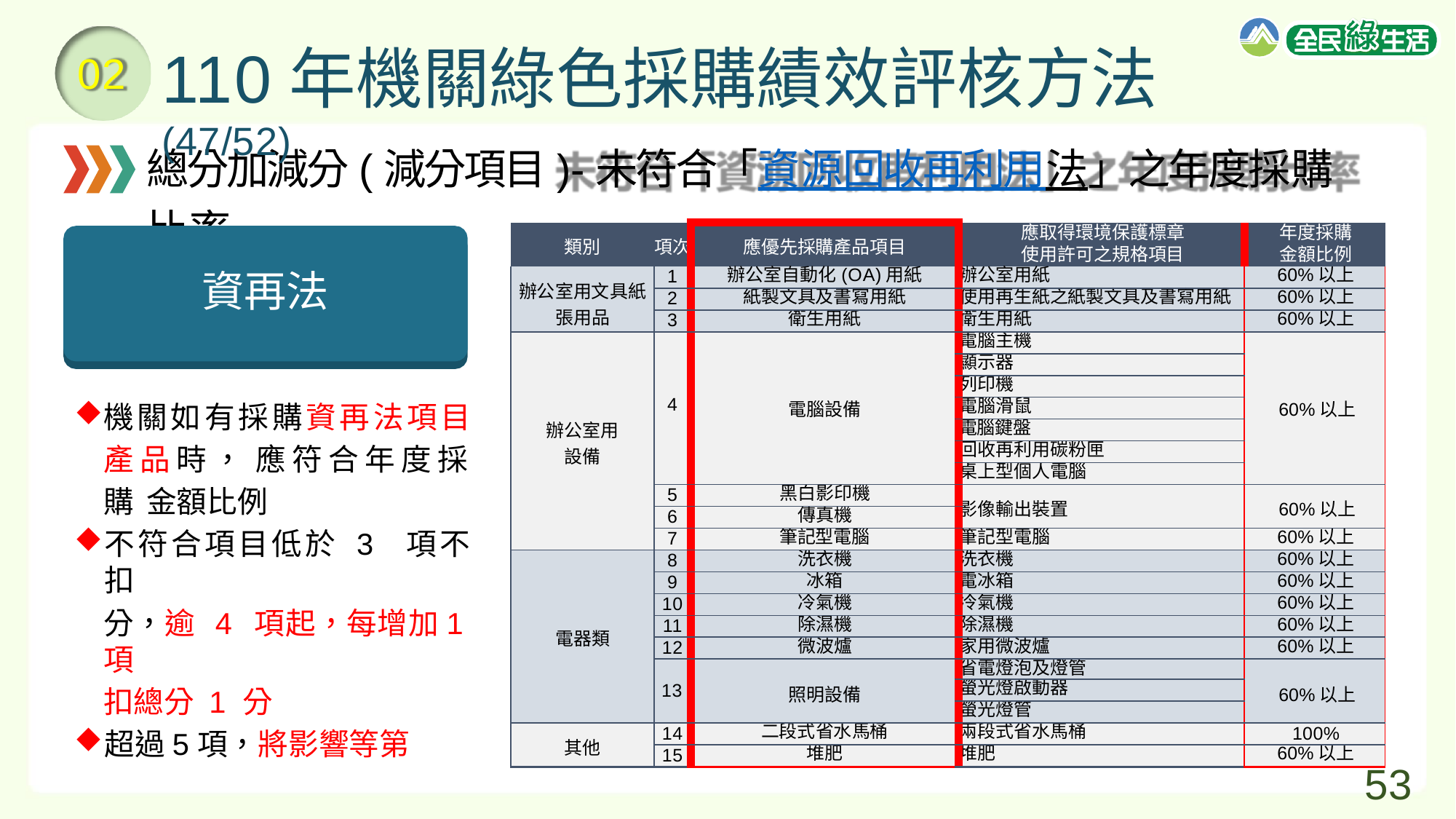

# 110年機關綠色採購績效評核方法(47/52)
02

總分加減分(減分項目)-未符合「資源回收再利用法」之年度採購比率

| 類別 | 項次 | 應優先採購產品項目 | 應取得環境保護標章 使用許可之規格項目 | 年度採購 金額比例 |
| --- | --- | --- | --- | --- |
| 辦公室用文具紙 張用品 | 1 | 辦公室自動化(OA)用紙 | 辦公室用紙 | 60%以上 |
|  | 2 | 紙製文具及書寫用紙 | 使用再生紙之紙製文具及書寫用紙 | 60%以上 |
|  | 3 | 衛生用紙 | 衛生用紙 | 60%以上 |
| 辦公室用 設備 | 4 | 電腦設備 | 電腦主機 | 60%以上 |
|  |  |  | 顯示器 |  |
|  |  |  | 列印機 |  |
|  |  |  | 電腦滑鼠 |  |
|  |  |  | 電腦鍵盤 |  |
|  |  |  | 回收再利用碳粉匣 |  |
|  |  |  | 桌上型個人電腦 |  |
|  | 5 | 黑白影印機 | 影像輸出裝置 | 60%以上 |
|  | 6 | 傳真機 |  |  |
|  | 7 | 筆記型電腦 | 筆記型電腦 | 60%以上 |
| 電器類 | 8 | 洗衣機 | 洗衣機 | 60%以上 |
|  | 9 | 冰箱 | 電冰箱 | 60%以上 |
|  | 10 | 冷氣機 | 冷氣機 | 60%以上 |
|  | 11 | 除濕機 | 除濕機 | 60%以上 |
|  | 12 | 微波爐 | 家用微波爐 | 60%以上 |
|  | 13 | 照明設備 | 省電燈泡及燈管 | 60%以上 |
|  |  |  | 螢光燈啟動器 |  |
|  |  |  | 螢光燈管 |  |
| 其他 | 14 | 二段式省水馬桶 | 兩段式省水馬桶 | 100% |
|  | 15 | 堆肥 | 堆肥 | 60%以上 |

資再法
機關如有採購資再法項目 產品時， 應符合年度採購 金額比例
不符合項目低於 3  項不扣
分，逾 4 項起，每增加1項
扣總分 1 分
超過5項，將影響等第
53